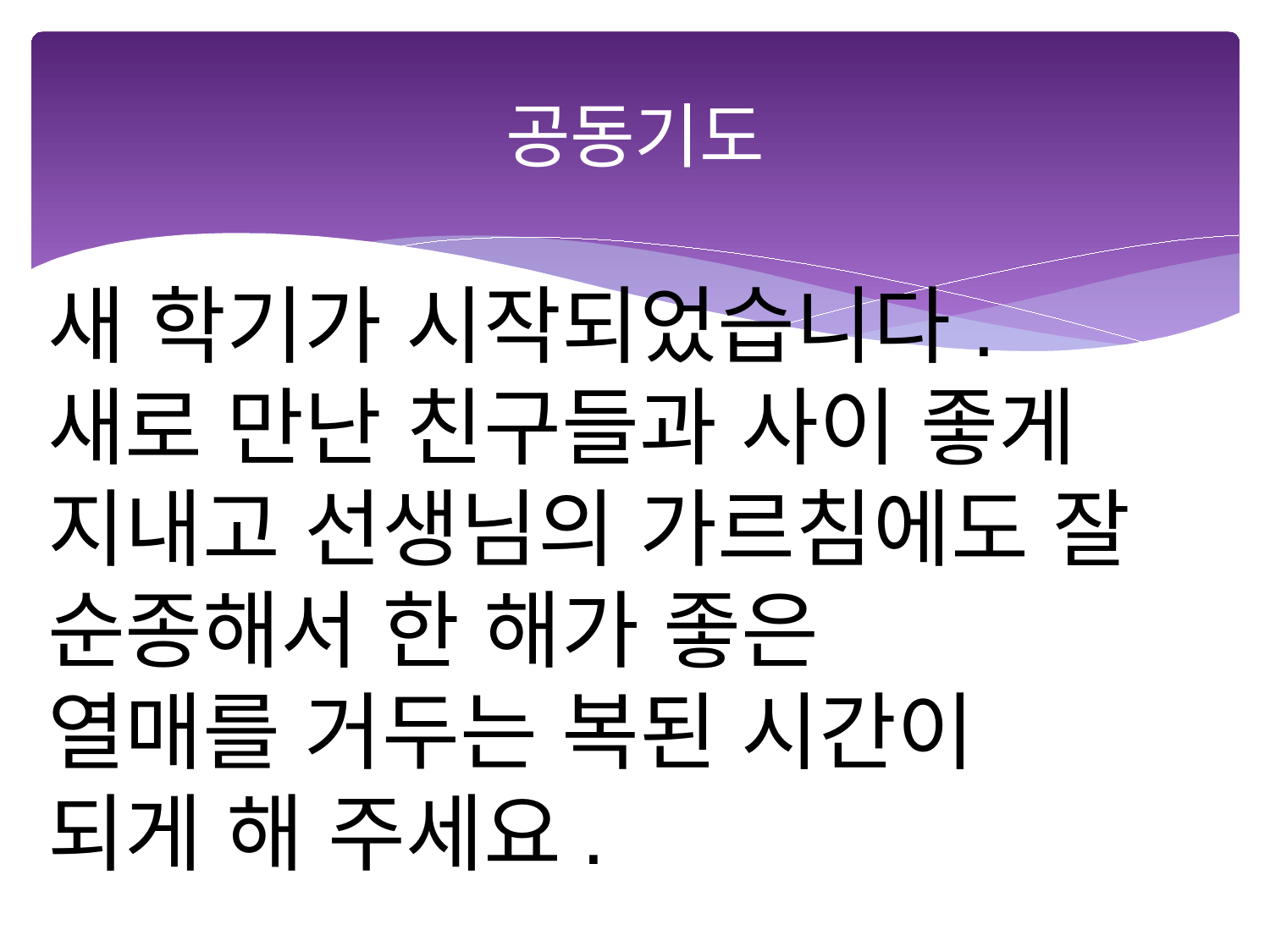

# 공동기도

새 학기가 시작되었습니다.
새로 만난 친구들과 사이 좋게 지내고 선생님의 가르침에도 잘 순종해서 한 해가 좋은
열매를 거두는 복된 시간이
되게 해 주세요.